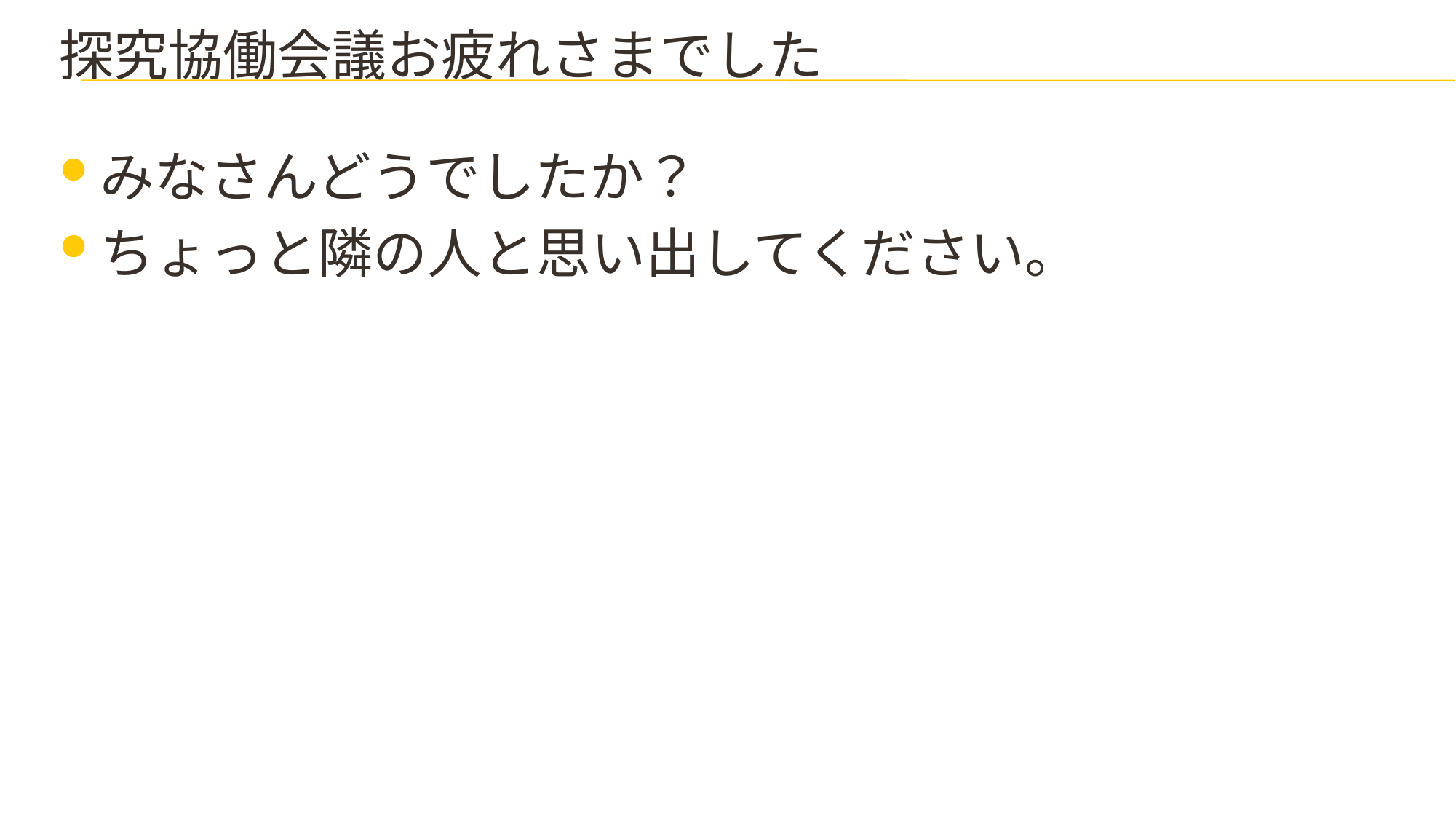

# 探究協働会議お疲れさまでした
みなさんどうでしたか？
ちょっと隣の人と思い出してください。